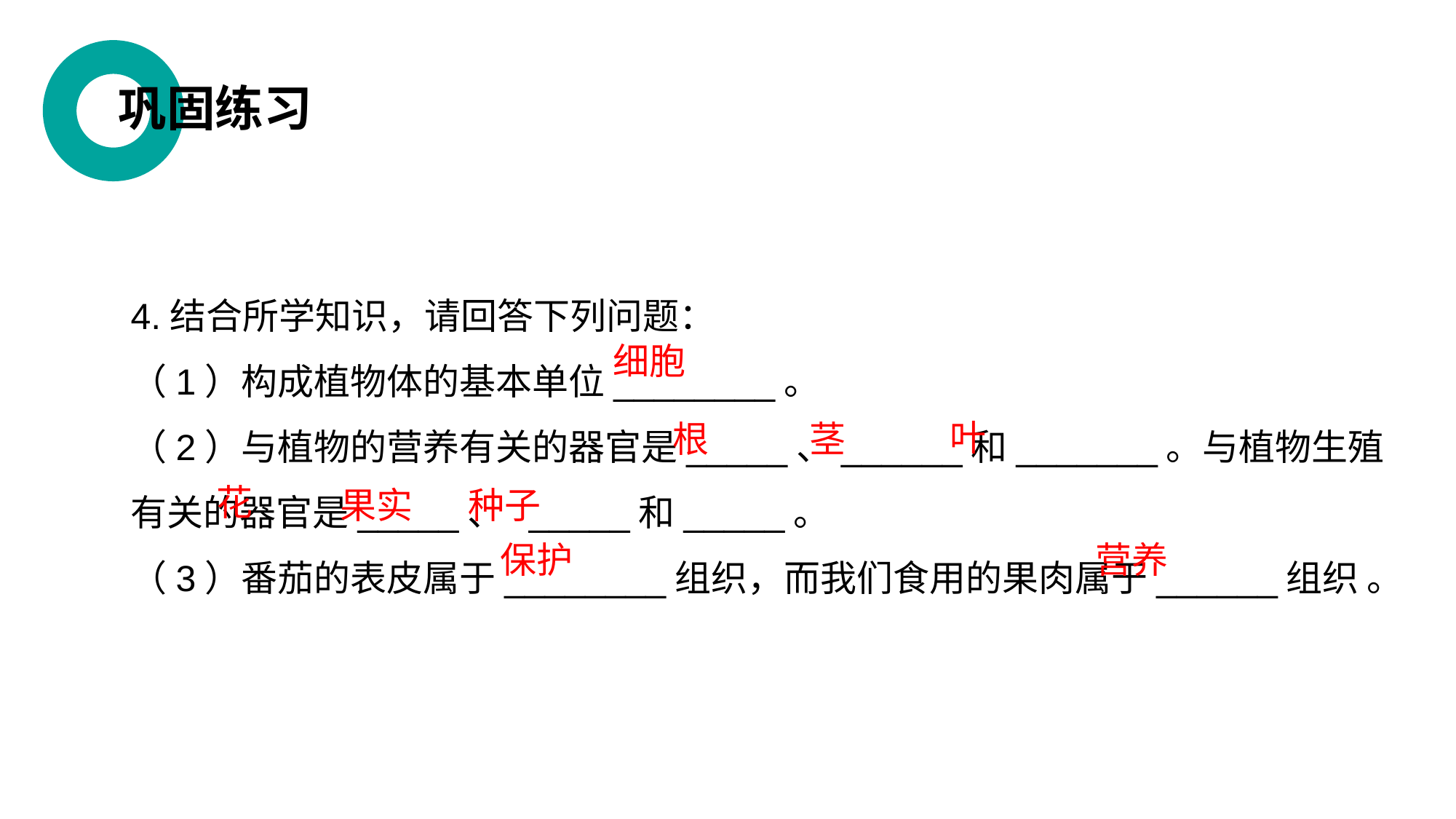

巩固练习
4.结合所学知识，请回答下列问题：
（1）构成植物体的基本单位________。
（2）与植物的营养有关的器官是_____、______和_______。与植物生殖有关的器官是_____、  _____和_____。
（3）番茄的表皮属于________组织，而我们食用的果肉属于______组织 。
细胞
叶
根
茎
花
果实
  种子
保护
营养